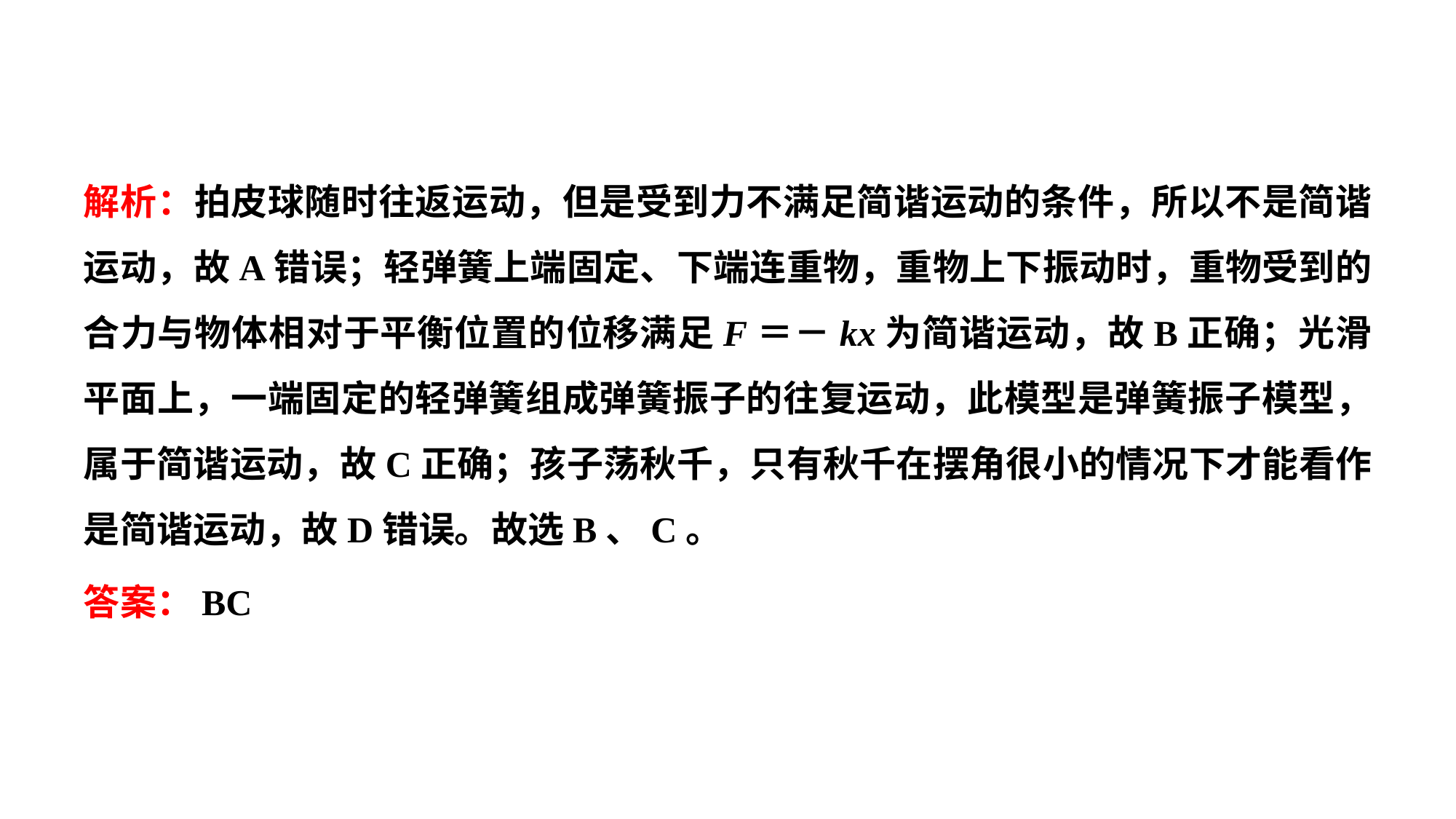

解析：拍皮球随时往返运动，但是受到力不满足简谐运动的条件，所以不是简谐运动，故A错误；轻弹簧上端固定、下端连重物，重物上下振动时，重物受到的合力与物体相对于平衡位置的位移满足F＝－kx为简谐运动，故B正确；光滑平面上，一端固定的轻弹簧组成弹簧振子的往复运动，此模型是弹簧振子模型，属于简谐运动，故C正确；孩子荡秋千，只有秋千在摆角很小的情况下才能看作是简谐运动，故D错误。故选B、C。
答案：BC